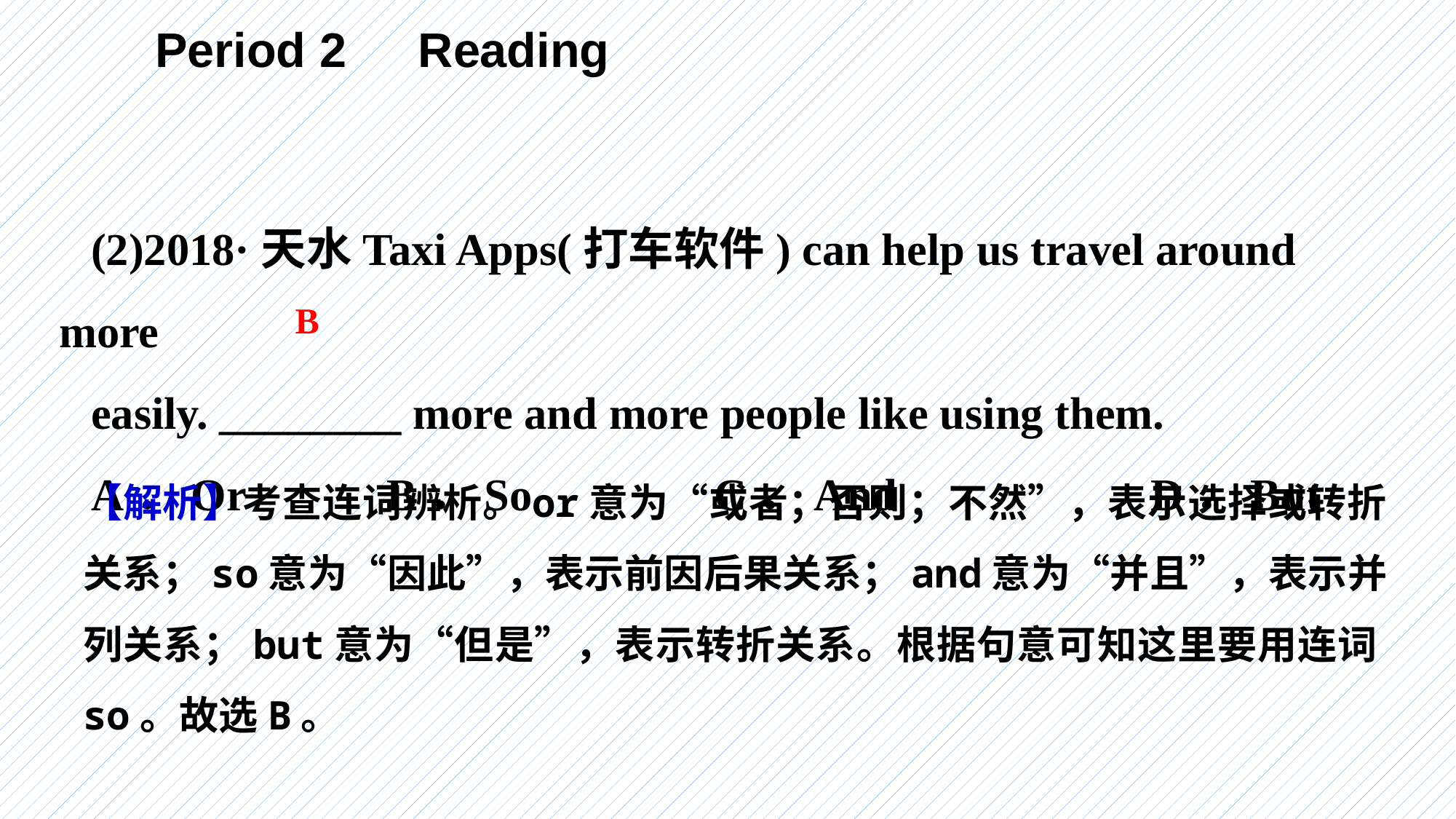

Period 2　Reading
(2)2018·天水Taxi Apps(打车软件) can help us travel around more
easily. ________ more and more people like using them.
A．Or　  	B．So		C．And　  		D．But
B
【解析】考查连词辨析。or意为“或者；否则；不然”，表示选择或转折关系；so意为“因此”，表示前因后果关系；and意为“并且”，表示并列关系；but意为“但是”，表示转折关系。根据句意可知这里要用连词so。故选B。